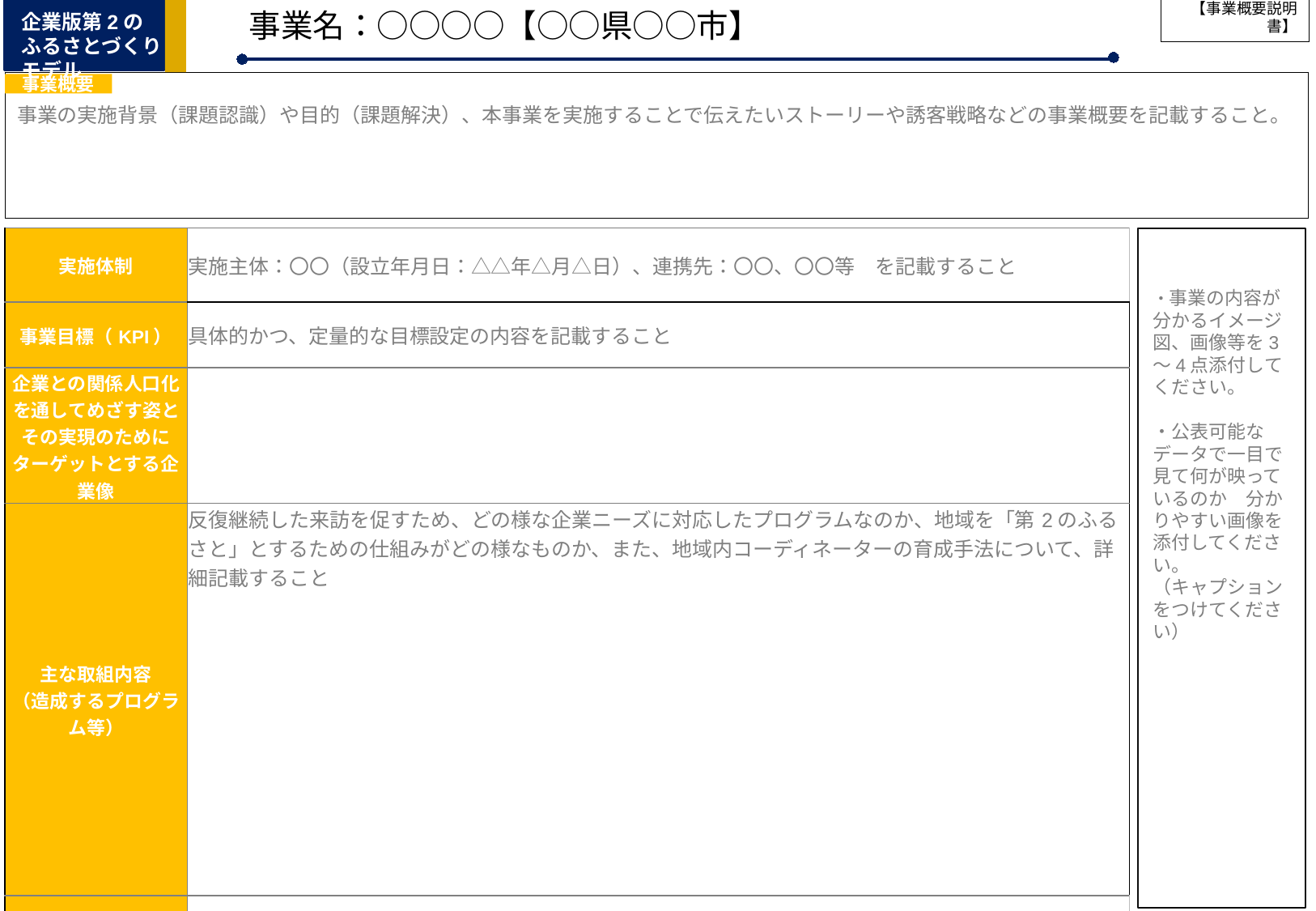

注１：公表される前提で作成してください。注２：実証事業の概要が本事業概要説明書１枚で分かるように簡潔に記載し、適宜、写真等を使用して下さい。
注３：グレーの記入要領等を削除の上、記載してください。フォントサイズは【１２ポイント以上】とし、重要な箇所は下線付きの赤字で記載してください。
# 事業名：○○○○【○○県○○市】

【事業概要説明書】
企業版第2のふるさとづくりモデル

事業の実施背景（課題認識）や目的（課題解決）、本事業を実施することで伝えたいストーリーや誘客戦略などの事業概要を記載すること。

事業概要
| 実施体制 | 実施主体：〇〇（設立年月日：△△年△月△日）、連携先：〇〇、〇〇等　を記載すること |
| --- | --- |
| 事業目標（KPI） | 具体的かつ、定量的な目標設定の内容を記載すること |
| 企業との関係人口化を通してめざす姿とその実現のためにターゲットとする企業像 |  |
| 主な取組内容 （造成するプログラム等） | 反復継続した来訪を促すため、どの様な企業ニーズに対応したプログラムなのか、地域を「第2のふるさと」とするための仕組みがどの様なものか、また、地域内コーディネーターの育成手法について、詳細記載すること |
| 事業スケジュール | （例）令和８年６月受入体制の構築・誘客戦略の策定、８～11月　モニターツアーの実施、12月ー１月　アンケートヒアリング結果の分析 |

・事業の内容が分かるイメージ図、画像等を3～4点添付してください。

・公表可能なデータで一目で見て何が映っているのか　分かりやすい画像を添付してください。
（キャプションをつけてください）